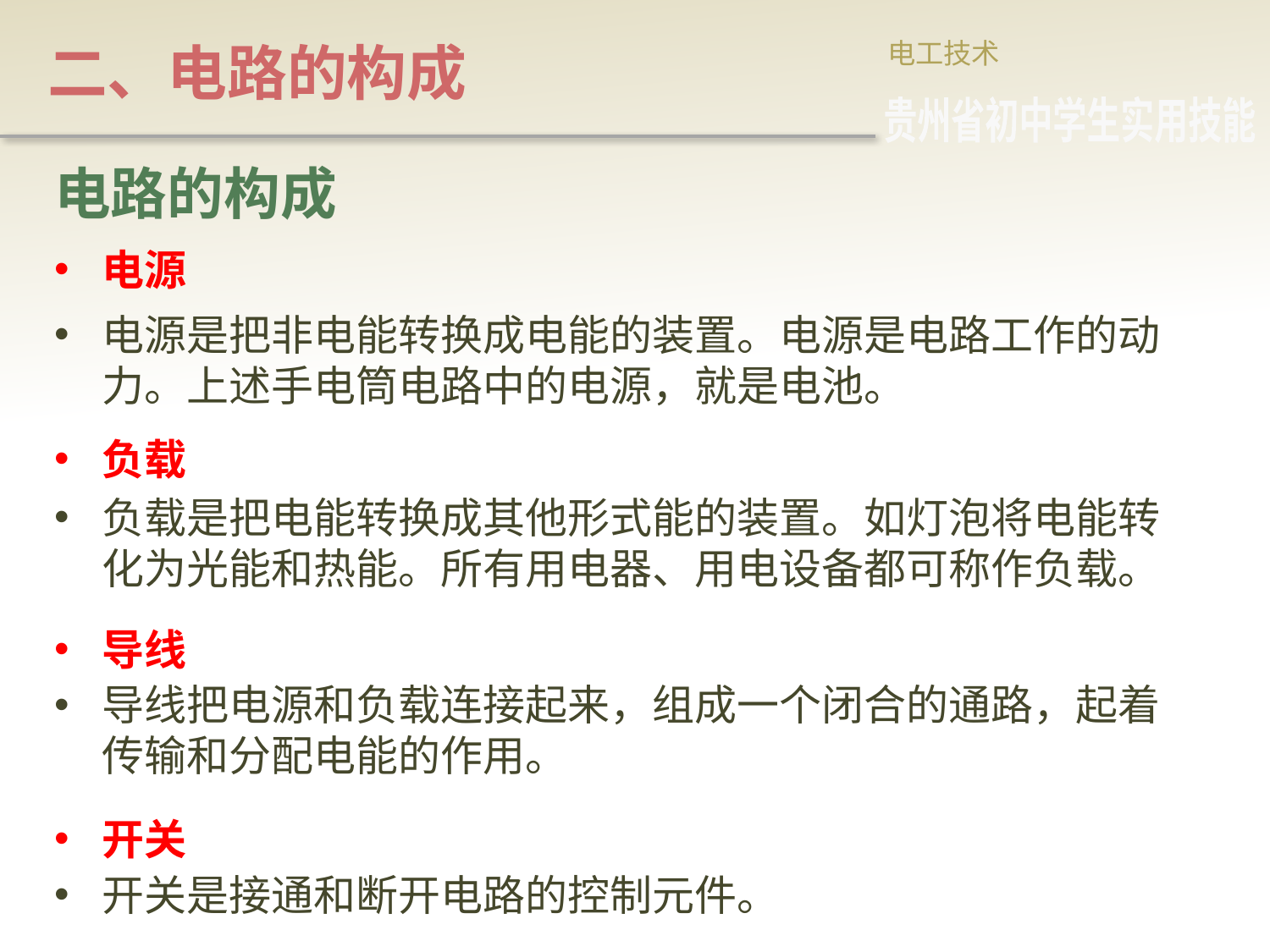

# 二、电路的构成
电工技术
贵州省初中学生实用技能
电路的构成
电源
电源是把非电能转换成电能的装置。电源是电路工作的动力。上述手电筒电路中的电源，就是电池。
负载
负载是把电能转换成其他形式能的装置。如灯泡将电能转化为光能和热能。所有用电器、用电设备都可称作负载。
导线
导线把电源和负载连接起来，组成一个闭合的通路，起着传输和分配电能的作用。
开关
开关是接通和断开电路的控制元件。